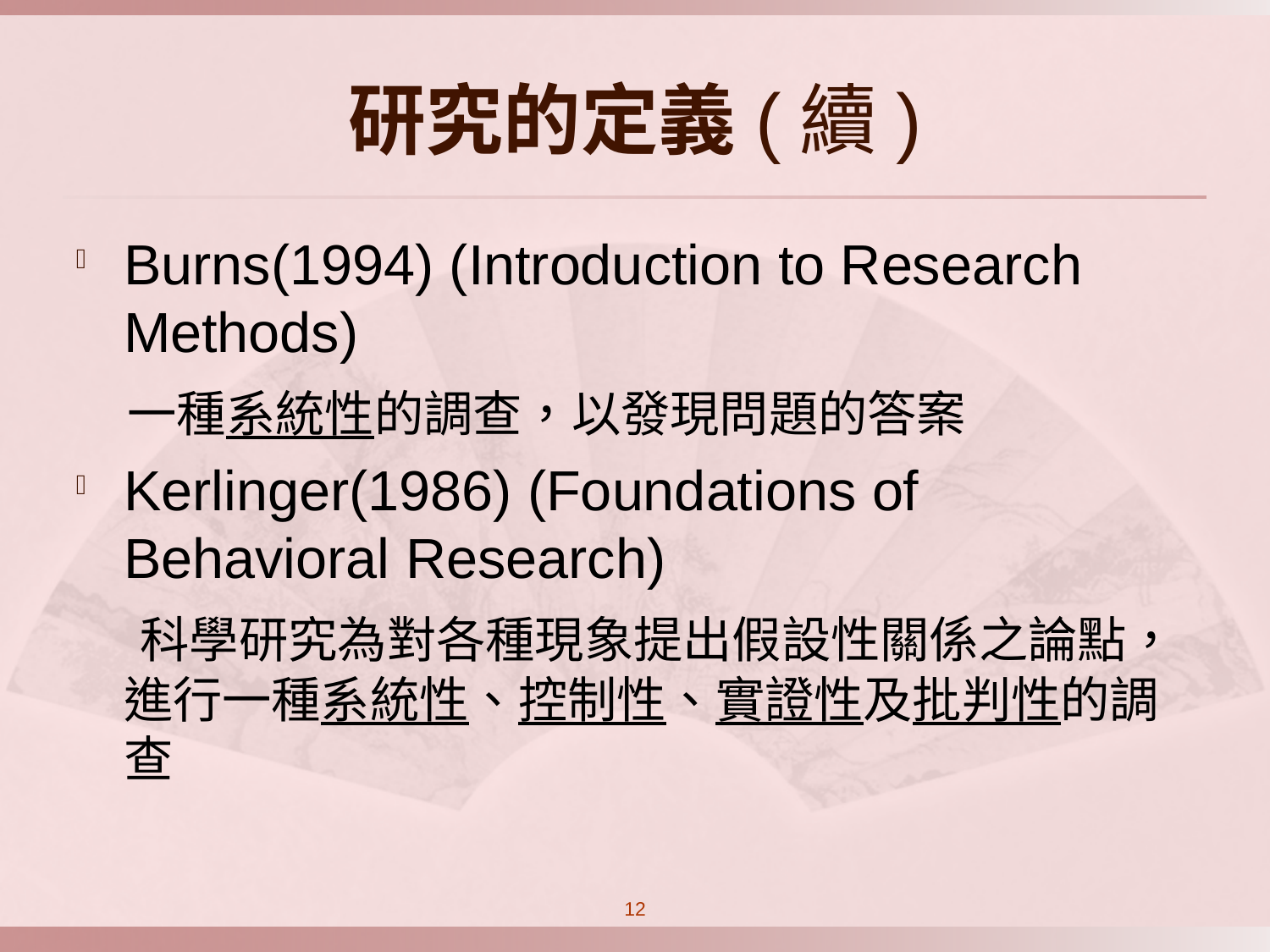

# 研究的定義(續)
Burns(1994) (Introduction to Research Methods)
   一種系統性的調查，以發現問題的答案
Kerlinger(1986) (Foundations of Behavioral Research)
    科學研究為對各種現象提出假設性關係之論點，進行一種系統性、控制性、實證性及批判性的調查
12